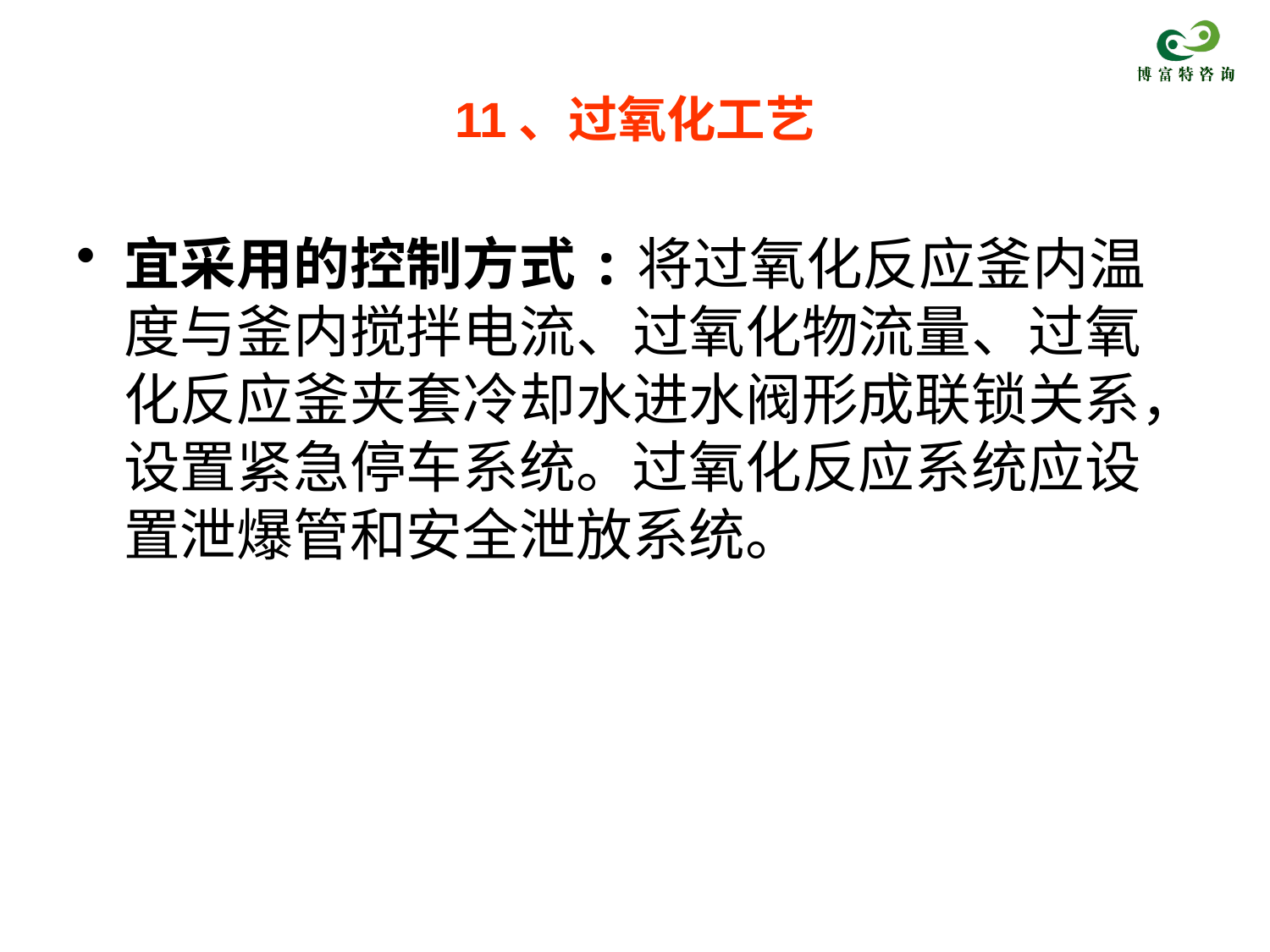

# 11、过氧化工艺
宜采用的控制方式:将过氧化反应釜内温度与釜内搅拌电流、过氧化物流量、过氧化反应釜夹套冷却水进水阀形成联锁关系，设置紧急停车系统。过氧化反应系统应设置泄爆管和安全泄放系统。